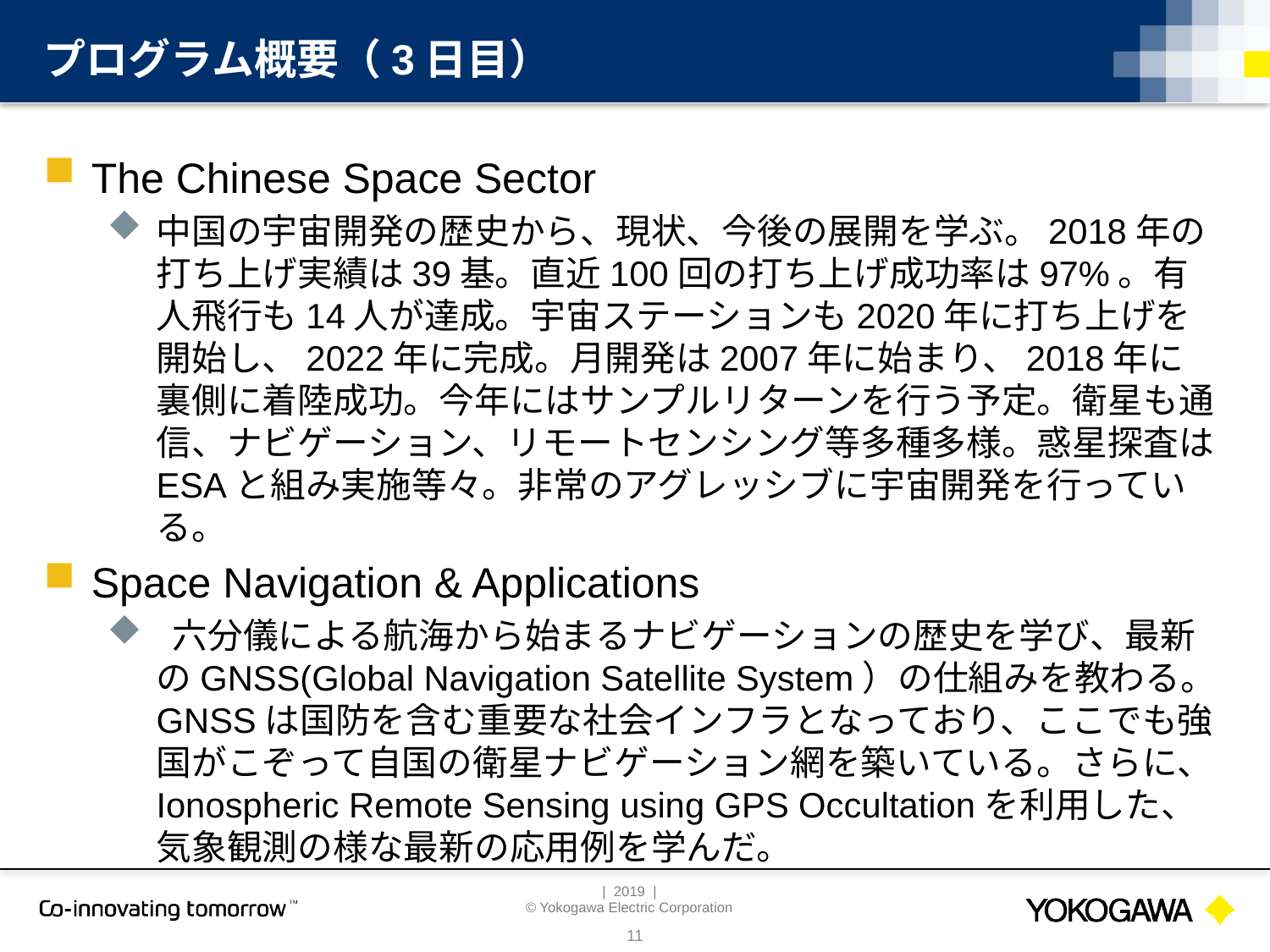

# プログラム概要（3日目）
The Chinese Space Sector
中国の宇宙開発の歴史から、現状、今後の展開を学ぶ。2018年の打ち上げ実績は39基。直近100回の打ち上げ成功率は97%。有人飛行も14人が達成。宇宙ステーションも2020年に打ち上げを開始し、2022年に完成。月開発は2007年に始まり、2018年に裏側に着陸成功。今年にはサンプルリターンを行う予定。衛星も通信、ナビゲーション、リモートセンシング等多種多様。惑星探査はESAと組み実施等々。非常のアグレッシブに宇宙開発を行っている。
Space Navigation & Applications
 六分儀による航海から始まるナビゲーションの歴史を学び、最新のGNSS(Global Navigation Satellite System）の仕組みを教わる。GNSSは国防を含む重要な社会インフラとなっており、ここでも強国がこぞって自国の衛星ナビゲーション網を築いている。さらに、Ionospheric Remote Sensing using GPS Occultationを利用した、気象観測の様な最新の応用例を学んだ。
11